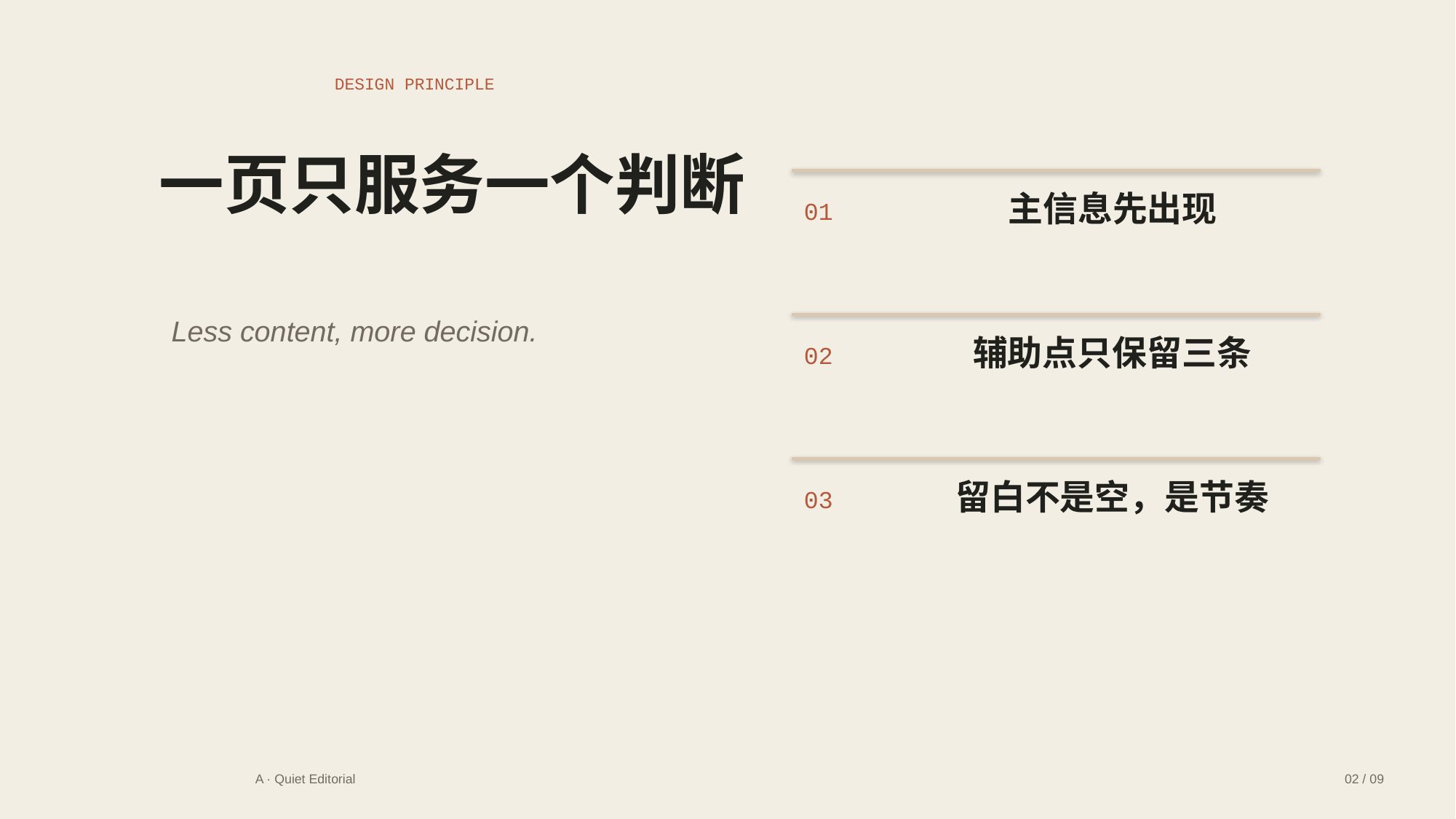

DESIGN PRINCIPLE
一页只服务一个判断
主信息先出现
01
Less content, more decision.
辅助点只保留三条
02
留白不是空，是节奏
03
A · Quiet Editorial
02 / 09